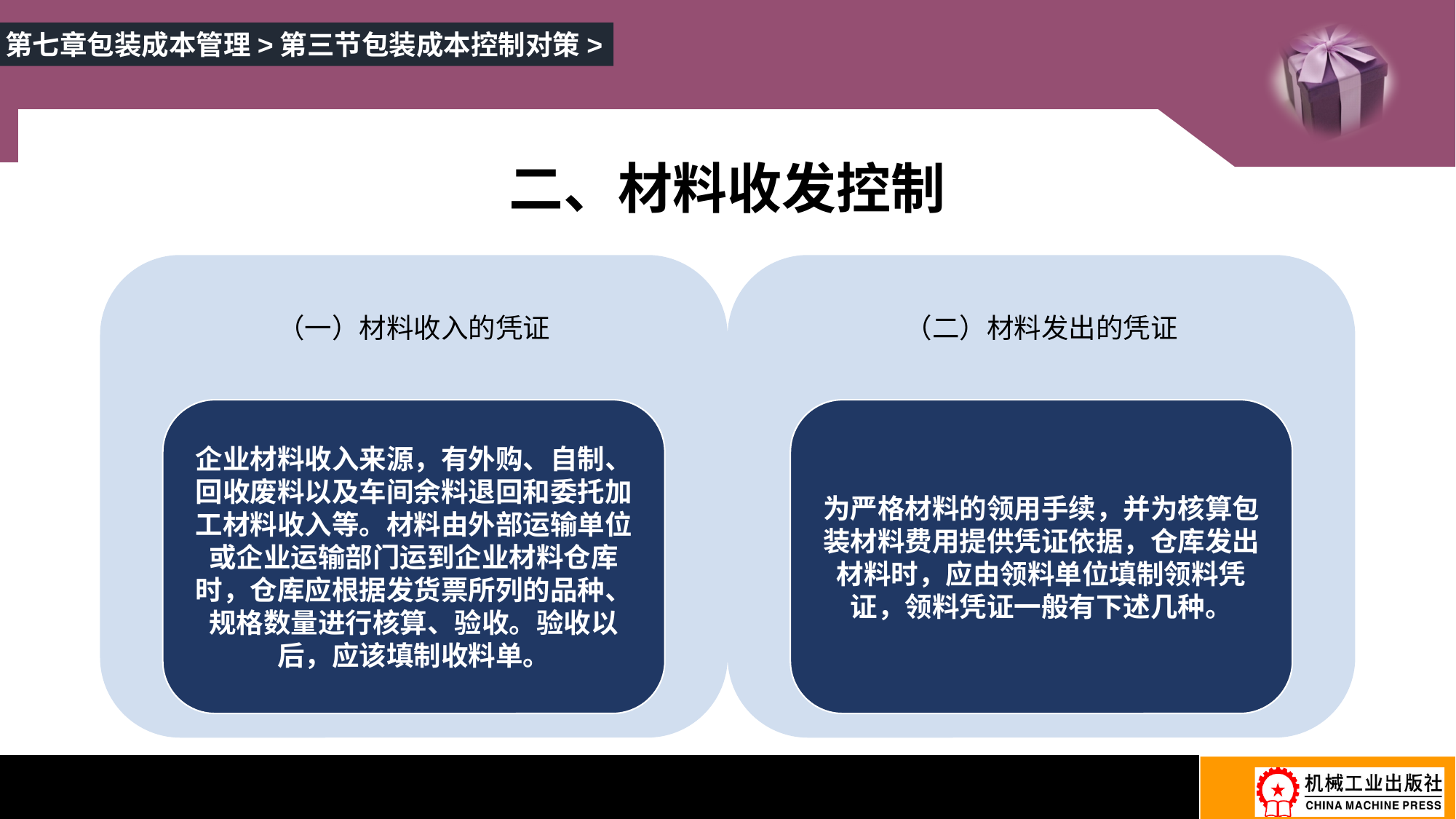

第七章包装成本管理>第三节包装成本控制对策>
# 二、材料收发控制
（一）材料收入的凭证
企业材料收入来源，有外购、自制、回收废料以及车间余料退回和委托加工材料收入等。材料由外部运输单位或企业运输部门运到企业材料仓库时，仓库应根据发货票所列的品种、规格数量进行核算、验收。验收以后，应该填制收料单。
（二）材料发出的凭证
为严格材料的领用手续，并为核算包装材料费用提供凭证依据，仓库发出材料时，应由领料单位填制领料凭证，领料凭证一般有下述几种。